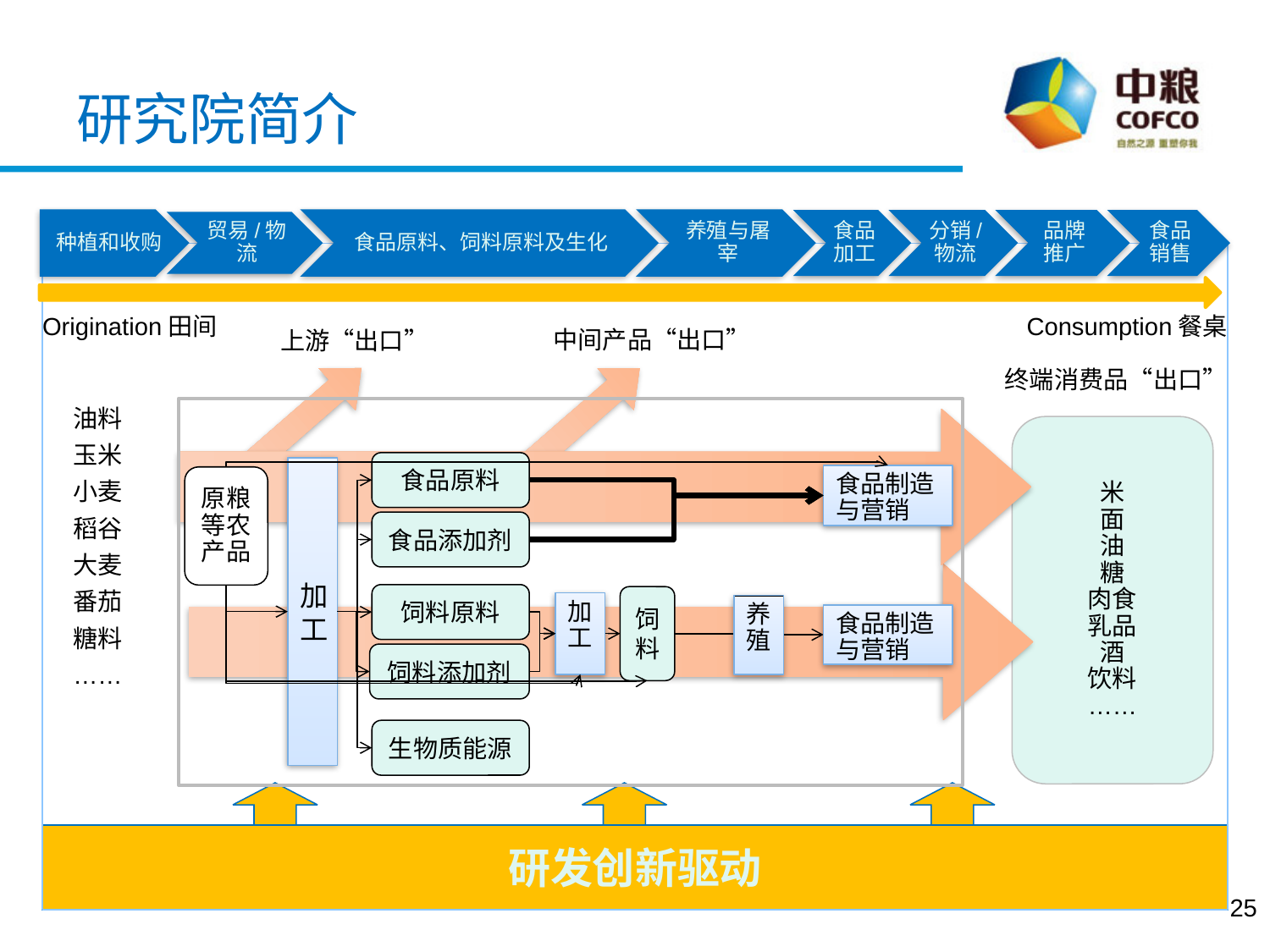

# 研究院简介
种植和收购
贸易/物流
食品原料、饲料原料及生化
养殖与屠宰
食品加工
分销/
物流
品牌推广
食品销售

Origination田间
Consumption餐桌
中间产品“出口”
上游“出口”
终端消费品“出口”

油料
玉米
小麦
稻谷
大麦
番茄
糖料
……

米
面
油
糖
肉食
乳品
酒
饮料
……
食品原料
加
工
食品制造与营销
原粮等农产品
食品添加剂

饲料原料
饲料
加工
养殖
食品制造与营销
饲料添加剂
生物质能源

研发创新驱动
25